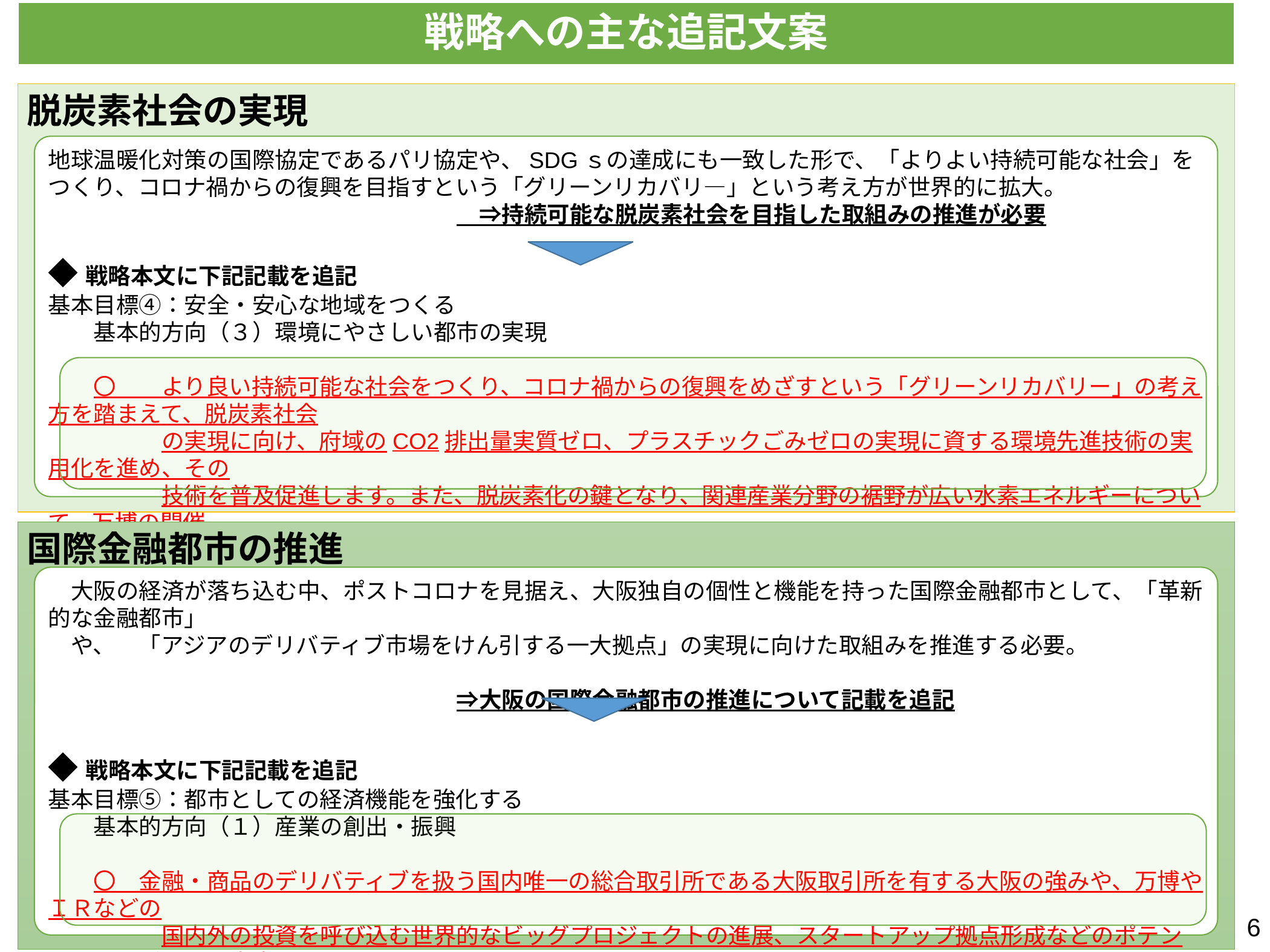

戦略への主な追記文案
脱炭素社会の実現
地球温暖化対策の国際協定であるパリ協定や、SDGｓの達成にも一致した形で、「よりよい持続可能な社会」をつくり、コロナ禍からの復興を目指すという「グリーンリカバリ―」という考え方が世界的に拡大。
　　　　　　　　　　　　　　　　　　　⇒持続可能な脱炭素社会を目指した取組みの推進が必要

◆戦略本文に下記記載を追記
基本目標④：安全・安心な地域をつくる
　　基本的方向（３）環境にやさしい都市の実現

　　〇　　より良い持続可能な社会をつくり、コロナ禍からの復興をめざすという「グリーンリカバリー」の考え方を踏まえて、脱炭素社会
　　　　　の実現に向け、府域のCO2排出量実質ゼロ、プラスチックごみゼロの実現に資する環境先進技術の実用化を進め、その
　　　　　技術を普及促進します。また、脱炭素化の鍵となり、関連産業分野の裾野が広い水素エネルギーについて、万博の開催
　　　　　も契機にその普及拡大を図ります。

国際金融都市の推進
　大阪の経済が落ち込む中、ポストコロナを見据え、大阪独自の個性と機能を持った国際金融都市として、「革新的な金融都市」
　や、　「アジアのデリバティブ市場をけん引する一大拠点」の実現に向けた取組みを推進する必要。

　　　　　　　　　　　　　　　　　　⇒大阪の国際金融都市の推進について記載を追記

◆戦略本文に下記記載を追記
基本目標⑤：都市としての経済機能を強化する
　　基本的方向（１）産業の創出・振興

　　〇　金融・商品のデリバティブを扱う国内唯一の総合取引所である大阪取引所を有する大阪の強みや、万博やＩＲなどの
　　　　　国内外の投資を呼び込む世界的なビッグプロジェクトの進展、スタートアップ拠点形成などのポテンシャルを活かし、東京
　　　　　とは異なる個性・機能を持った国際金融都市の実現に向けた取組みを推進します。

6